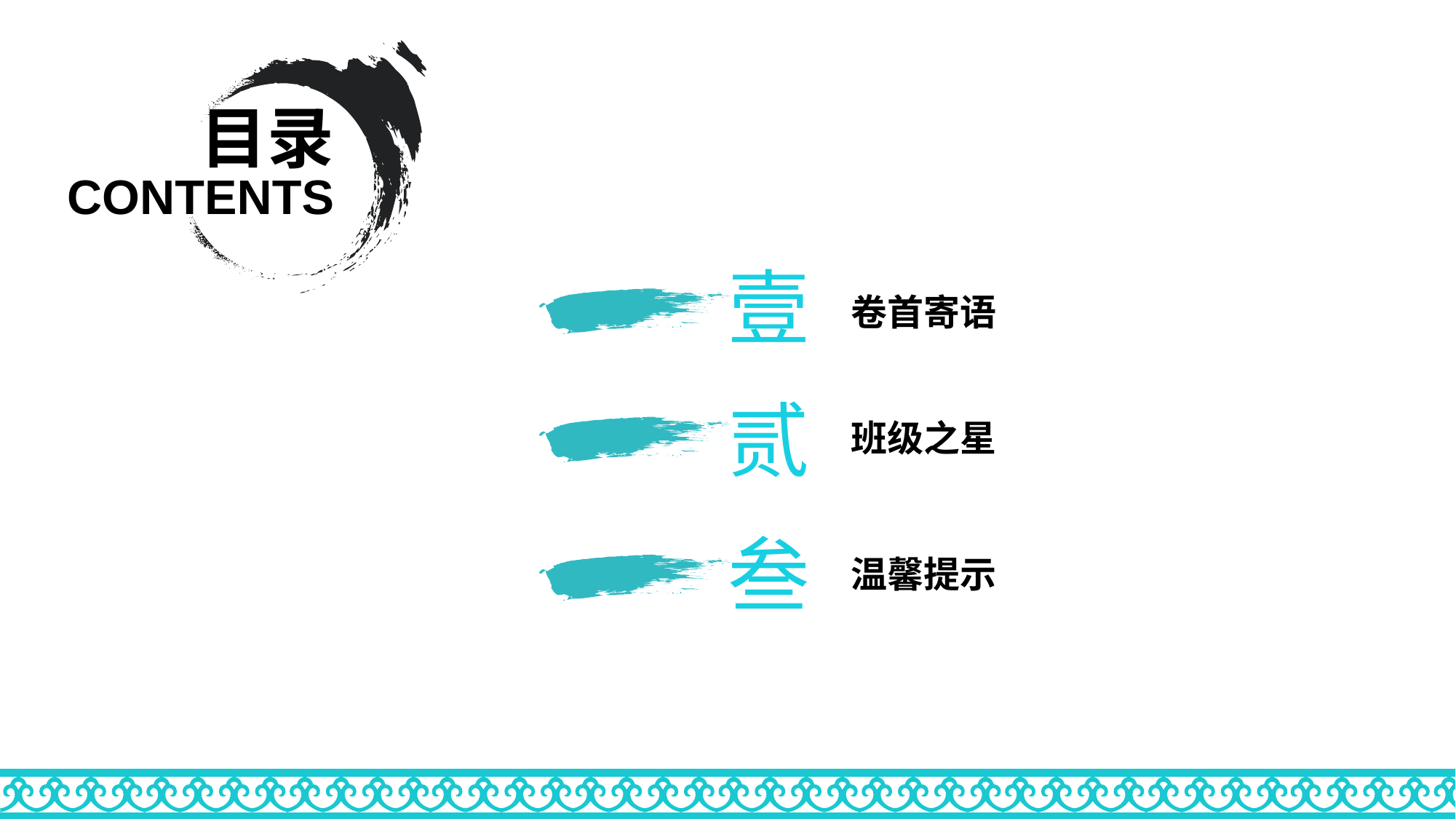

目录
CONTENTS
壹
卷首寄语
贰
班级之星
叁
温馨提示